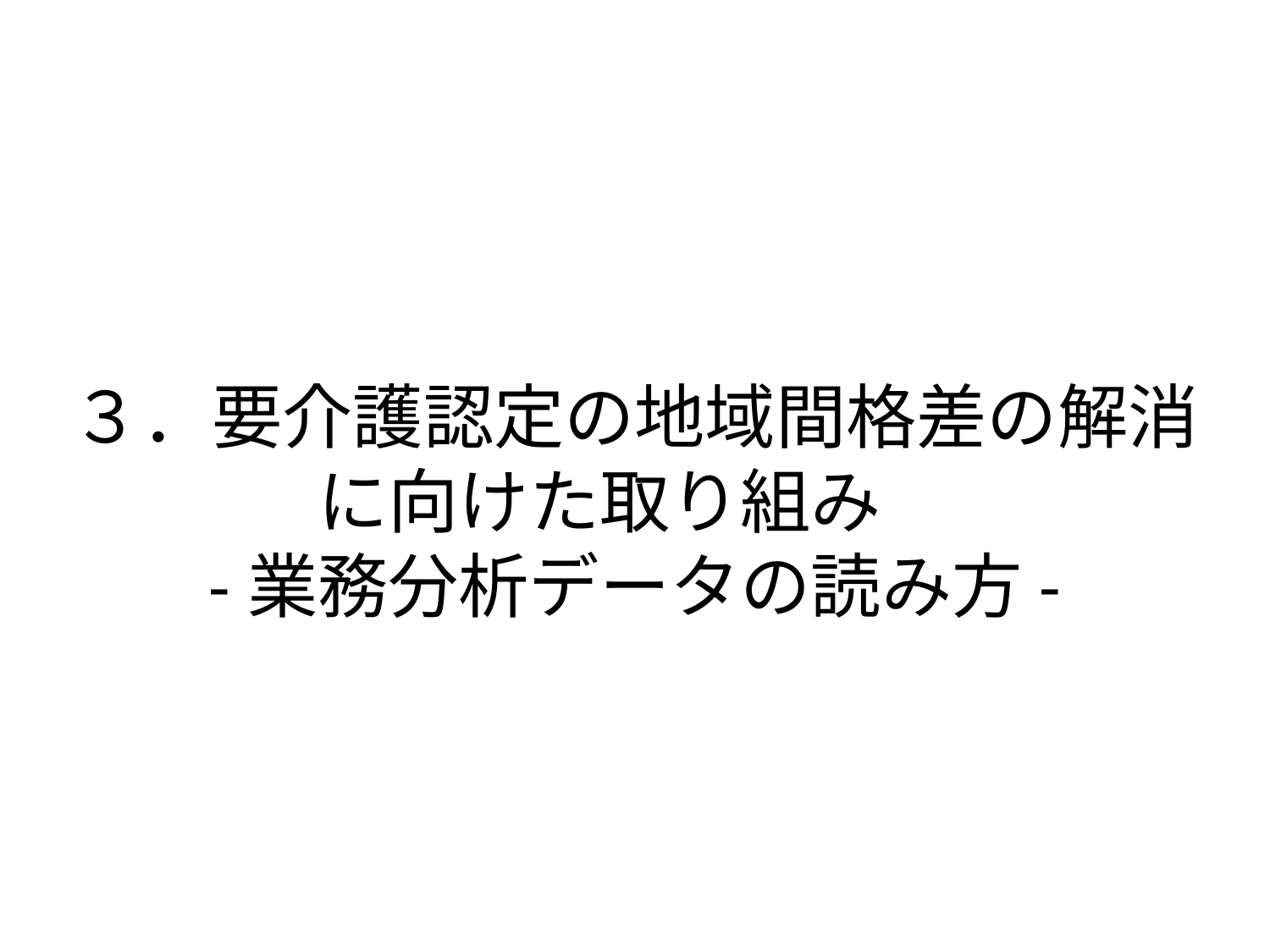

３．要介護認定の地域間格差の解消
に向けた取り組み
-業務分析データの読み方-